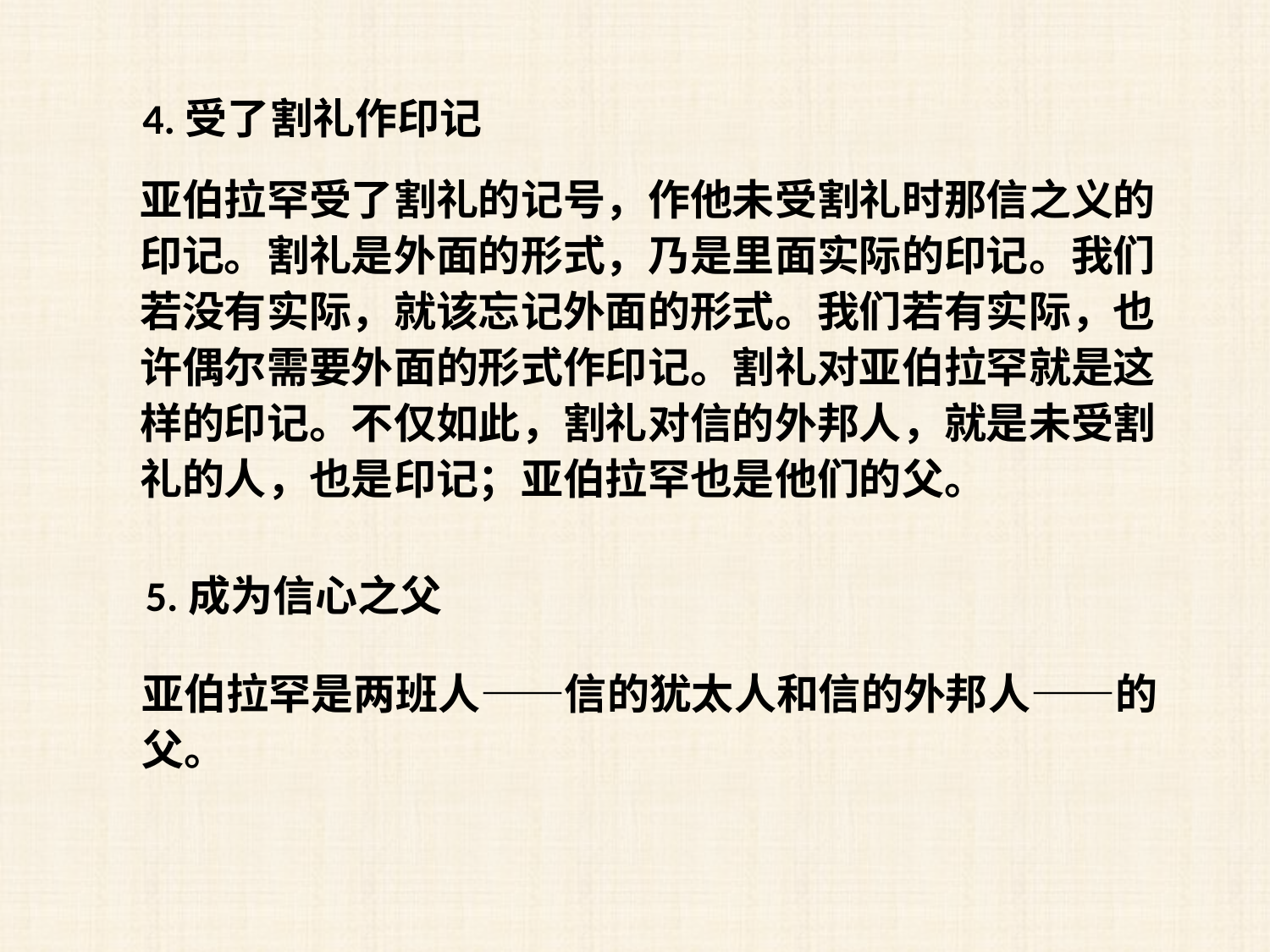

4.受了割礼作印记
亚伯拉罕受了割礼的记号，作他未受割礼时那信之义的印记。割礼是外面的形式，乃是里面实际的印记。我们若没有实际，就该忘记外面的形式。我们若有实际，也许偶尔需要外面的形式作印记。割礼对亚伯拉罕就是这样的印记。不仅如此，割礼对信的外邦人，就是未受割礼的人，也是印记；亚伯拉罕也是他们的父。

5.成为信心之父
亚伯拉罕是两班人——信的犹太人和信的外邦人——的父。